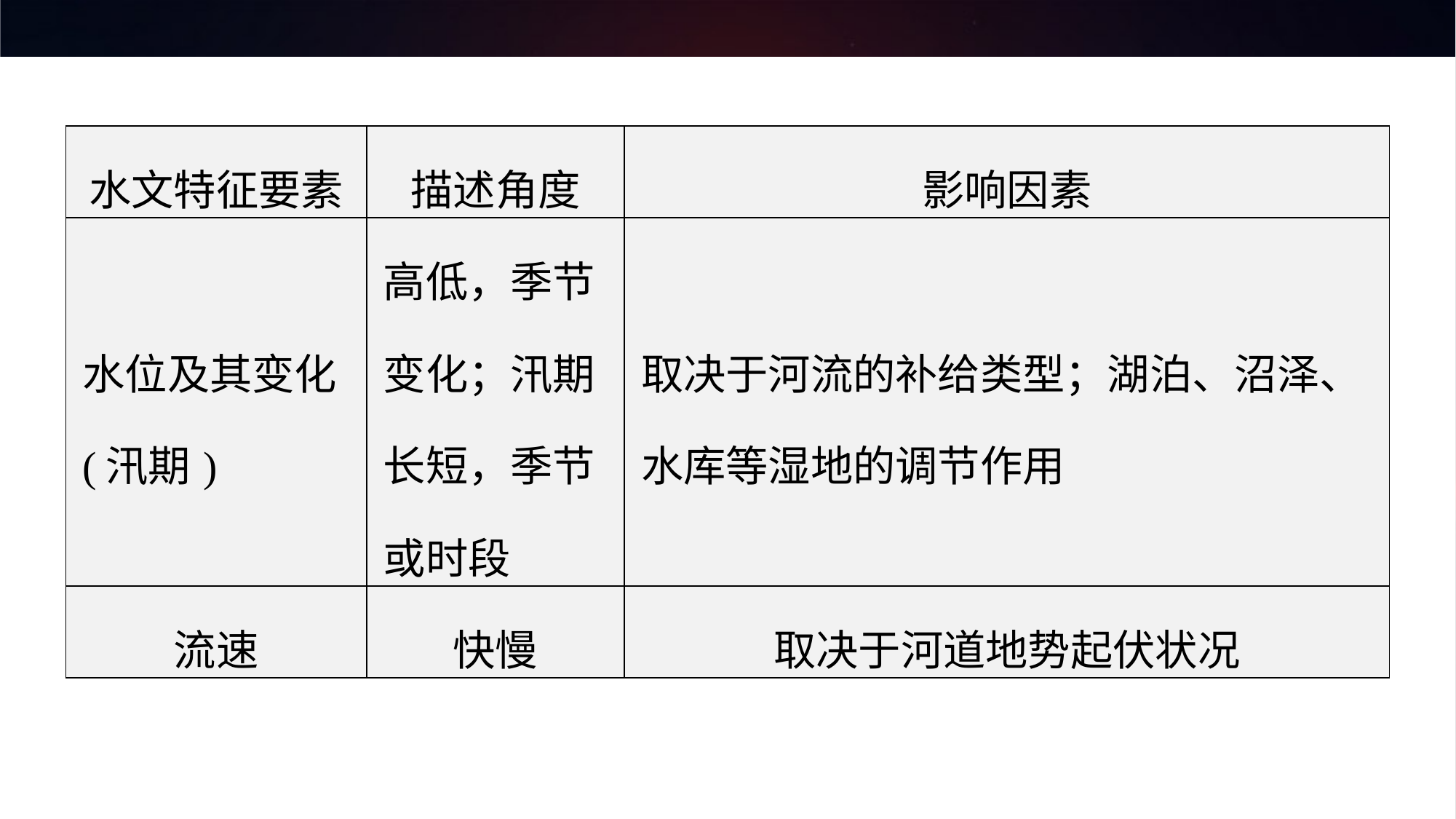

| 水文特征要素 | 描述角度 | 影响因素 |
| --- | --- | --- |
| 水位及其变化 (汛期) | 高低，季节变化；汛期长短，季节或时段 | 取决于河流的补给类型；湖泊、沼泽、水库等湿地的调节作用 |
| 流速 | 快慢 | 取决于河道地势起伏状况 |